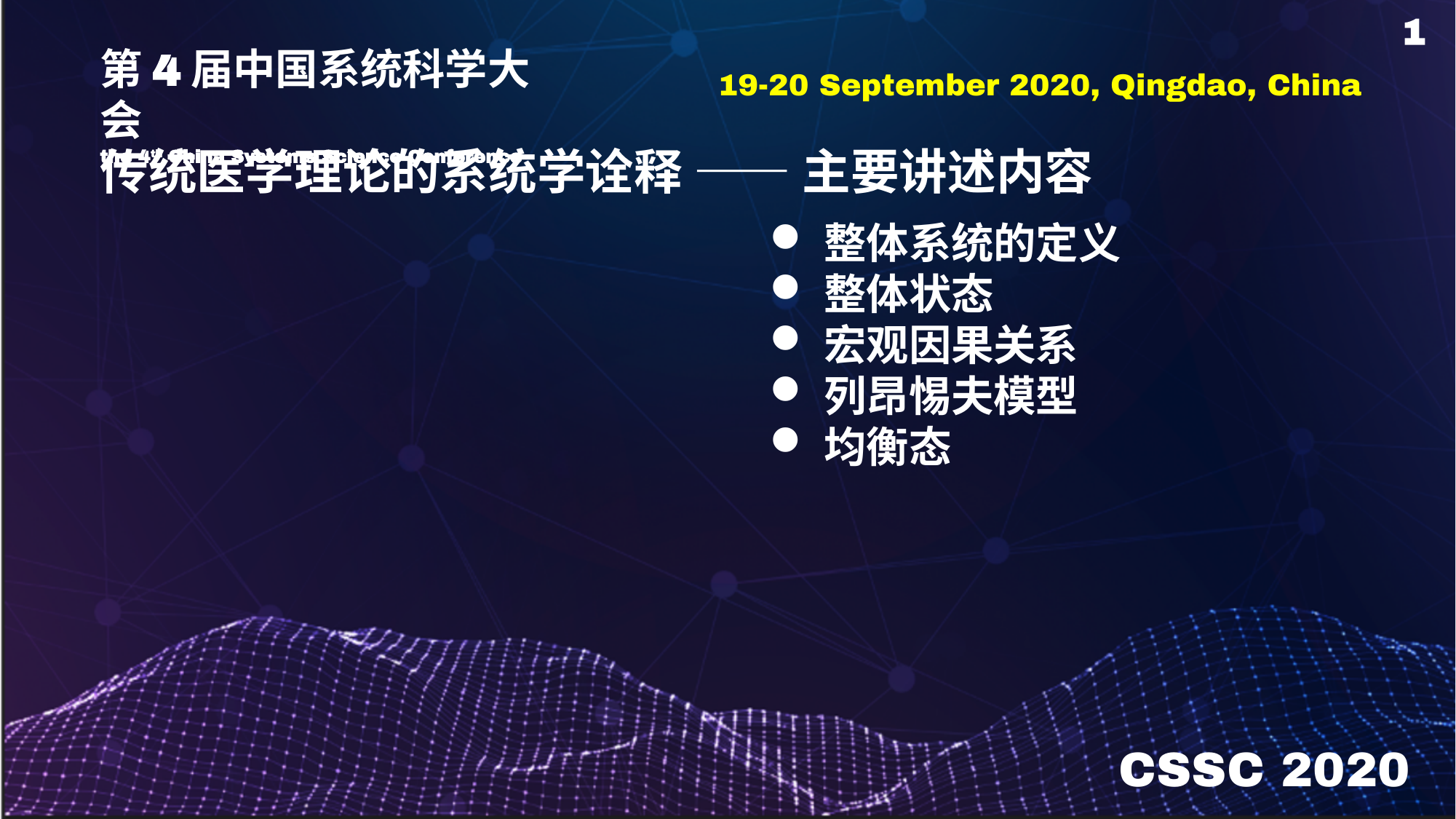

1
第4届中国系统科学大会
the 4th China Systems Science Conference
19-20 September 2020, Qingdao, China
传统医学理论的系统学诠释 —— 主要讲述内容
整体系统的定义
整体状态
宏观因果关系
列昂惕夫模型
均衡态

CSSC 2020